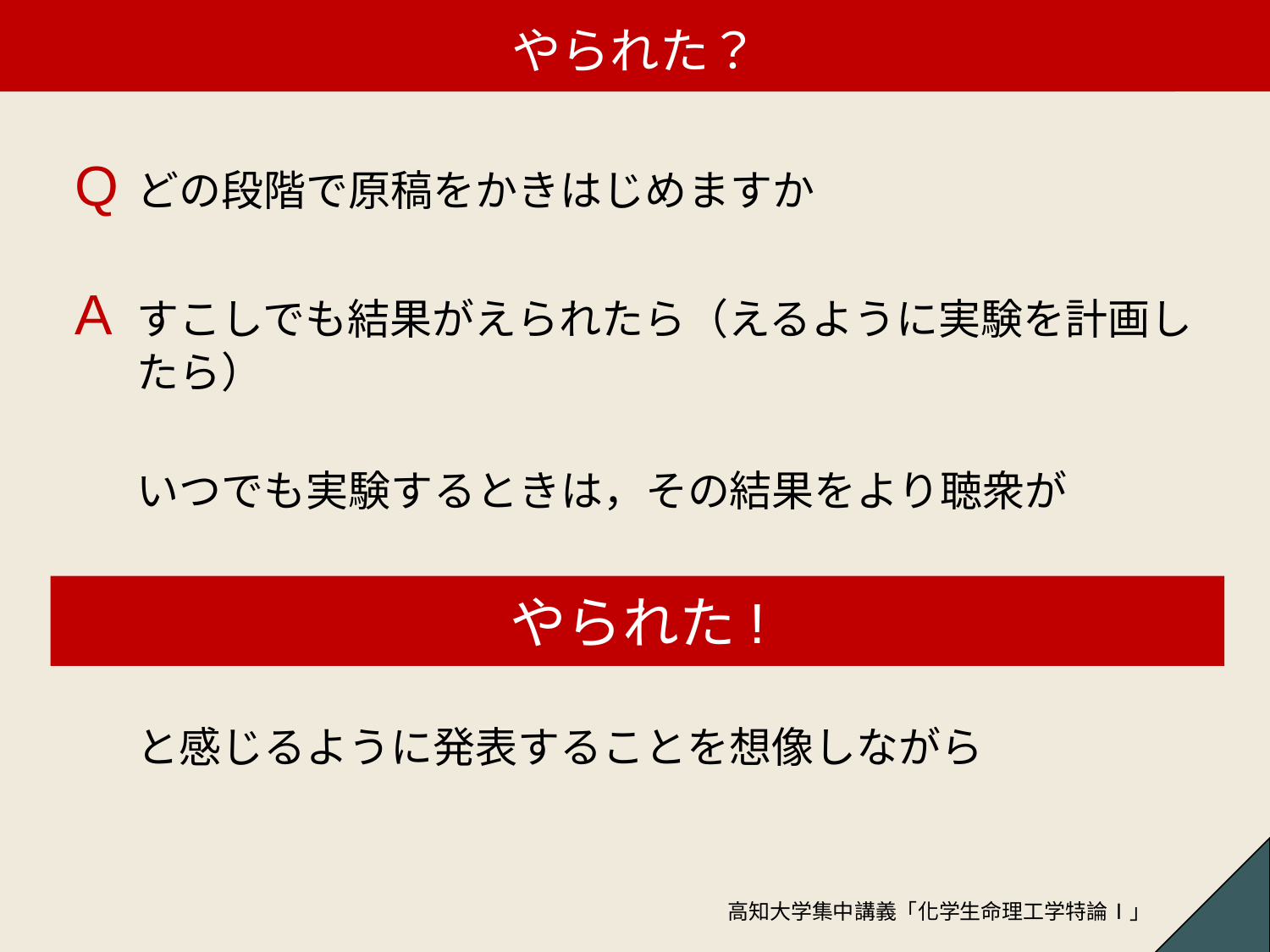

# いつかきはじめますか
やられた？
Q	どの段階で原稿をかきはじめますか

A	すこしでも結果がえられたら（えるように実験を計画したら）

	いつでも実験するときは，その結果をより聴衆が

	と感じるように発表することを想像しながら

やられた!